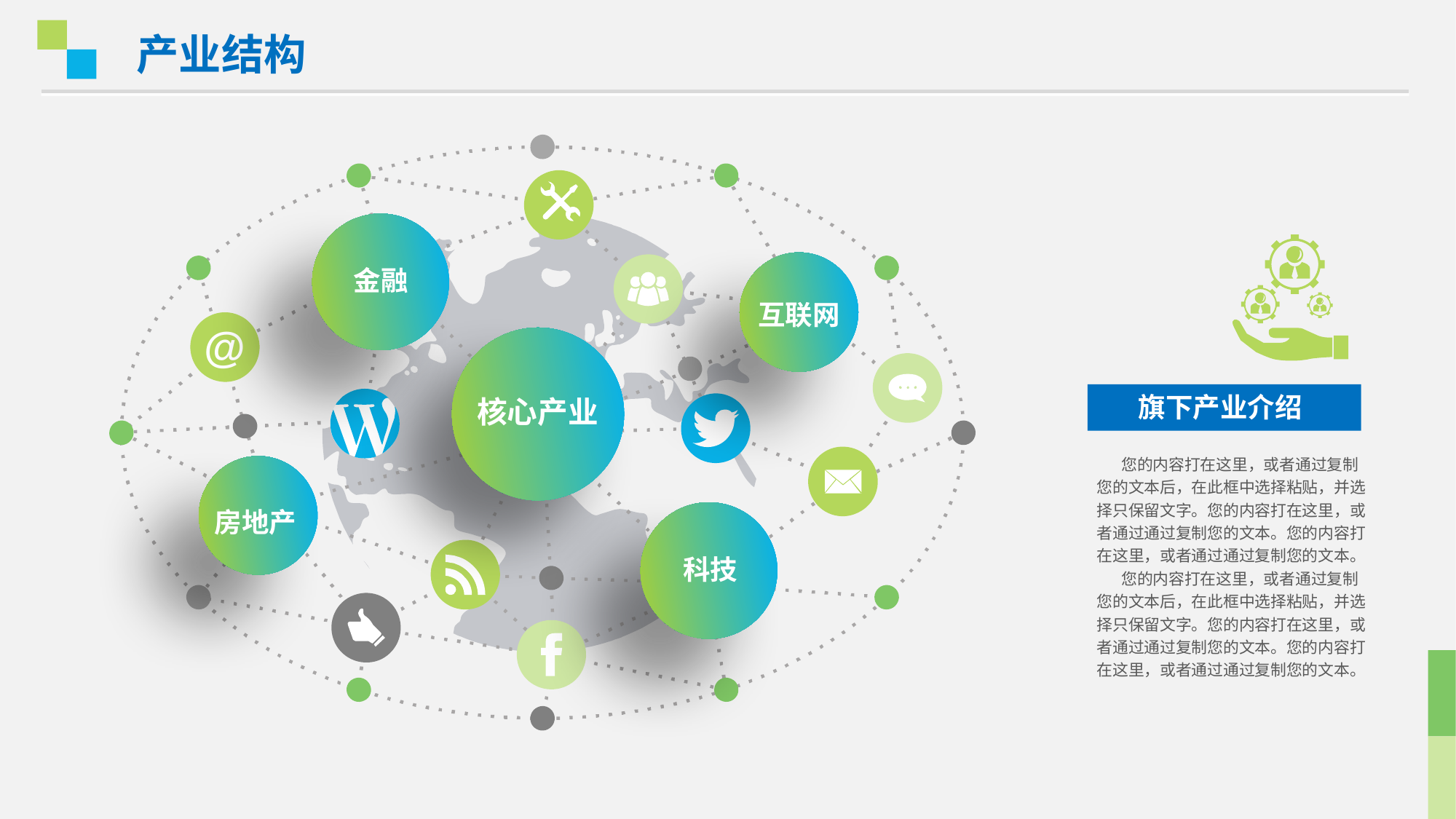

产业结构

@

金融

互联网

核心产业

旗下产业介绍
      您的内容打在这里，或者通过复制您的文本后，在此框中选择粘贴，并选择只保留文字。您的内容打在这里，或者通过通过复制您的文本。您的内容打在这里，或者通过通过复制您的文本。
      您的内容打在这里，或者通过复制您的文本后，在此框中选择粘贴，并选择只保留文字。您的内容打在这里，或者通过通过复制您的文本。您的内容打在这里，或者通过通过复制您的文本。

房地产

科技